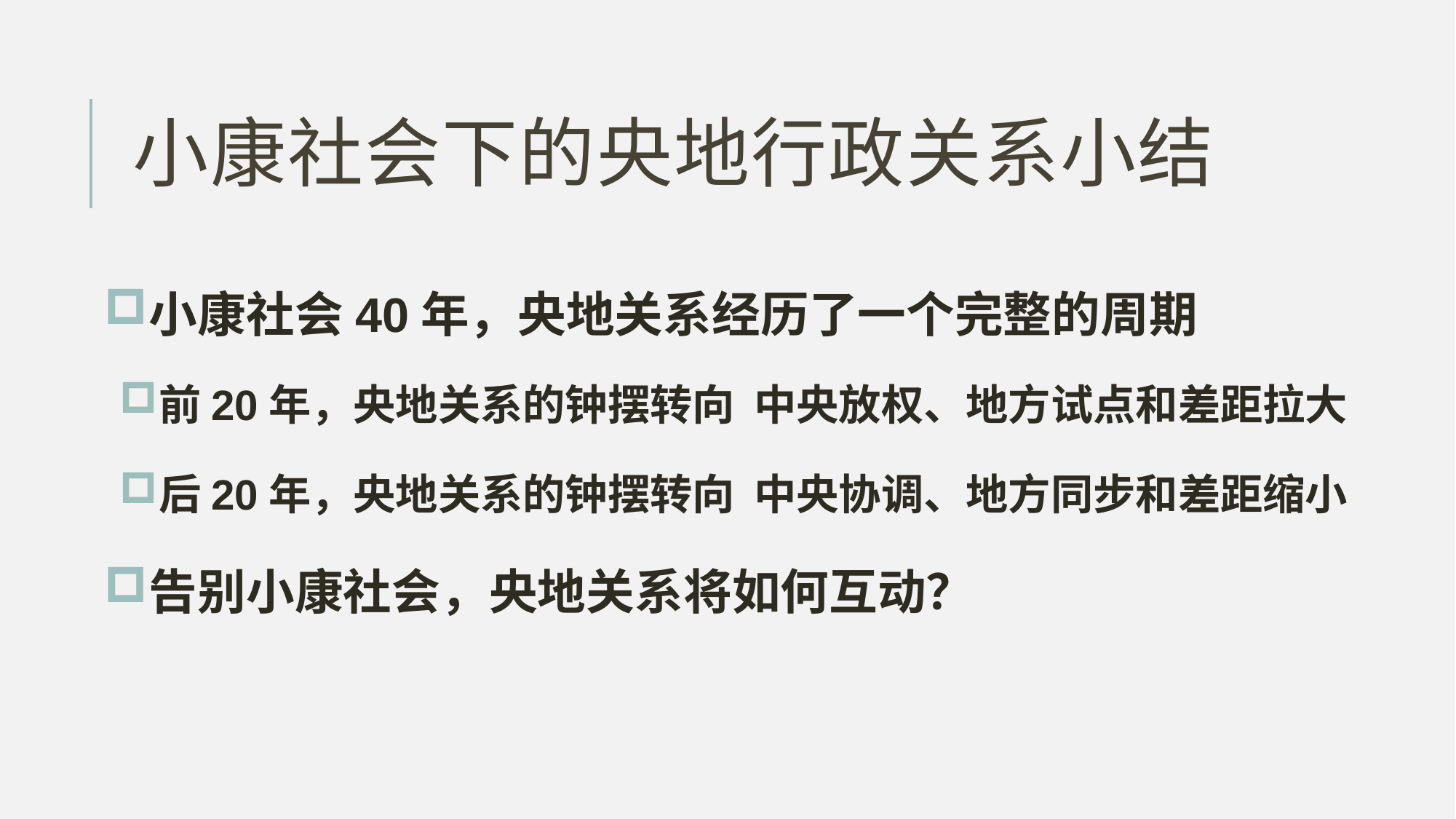

# 小康社会下的央地行政关系小结
小康社会40年，央地关系经历了一个完整的周期
前20年，央地关系的钟摆转向  中央放权、地方试点和差距拉大
后20年，央地关系的钟摆转向  中央协调、地方同步和差距缩小
告别小康社会，央地关系将如何互动？